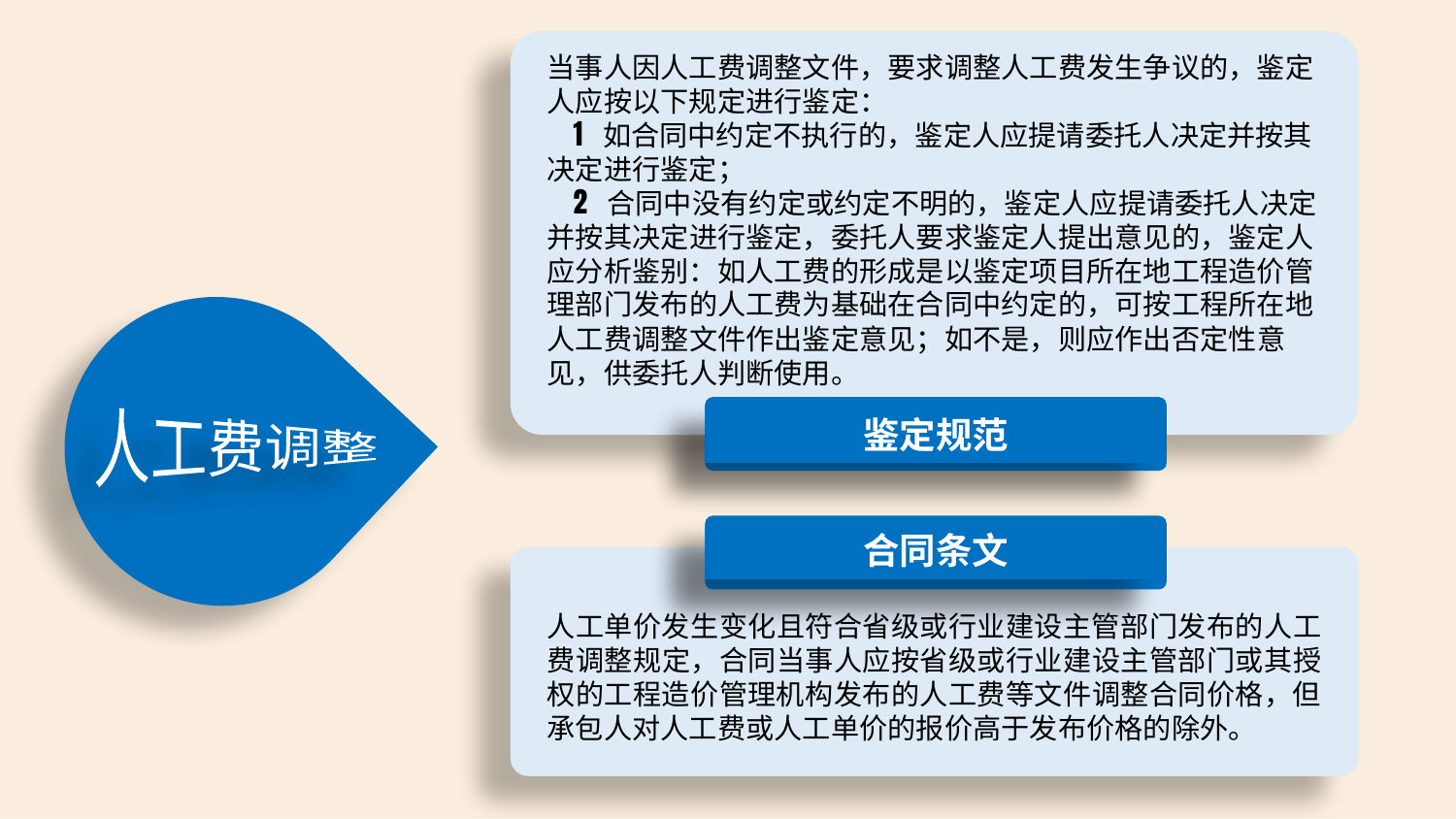

当事人因人工费调整文件，要求调整人工费发生争议的，鉴定人应按以下规定进行鉴定：
    1  如合同中约定不执行的，鉴定人应提请委托人决定并按其决定进行鉴定；
    2  合同中没有约定或约定不明的，鉴定人应提请委托人决定并按其决定进行鉴定，委托人要求鉴定人提出意见的，鉴定人应分析鉴别：如人工费的形成是以鉴定项目所在地工程造价管理部门发布的人工费为基础在合同中约定的，可按工程所在地人工费调整文件作出鉴定意见；如不是，则应作出否定性意见，供委托人判断使用。

人工费调整

鉴定规范

合同条文

人工单价发生变化且符合省级或行业建设主管部门发布的人工费调整规定，合同当事人应按省级或行业建设主管部门或其授权的工程造价管理机构发布的人工费等文件调整合同价格，但承包人对人工费或人工单价的报价高于发布价格的除外。